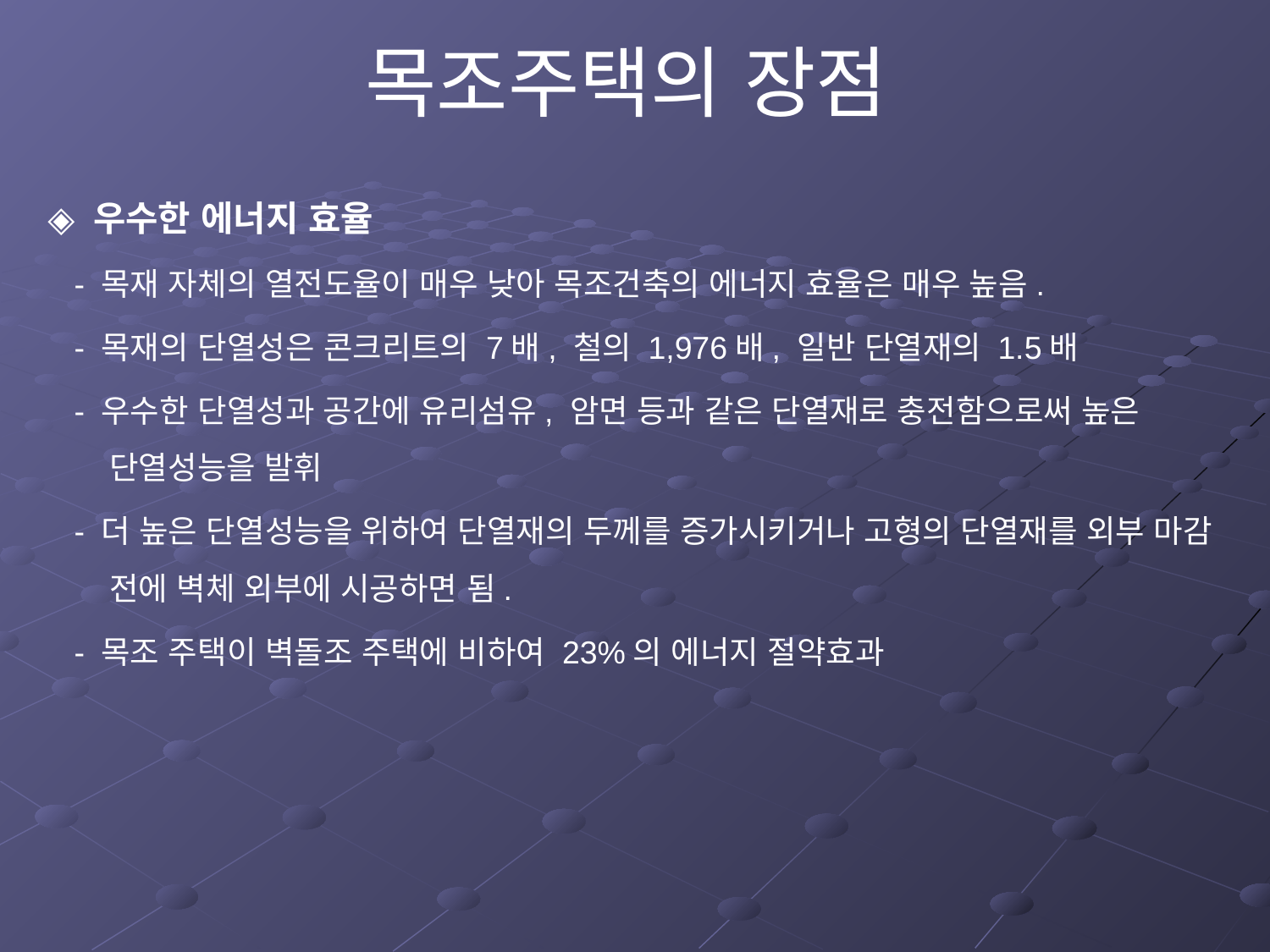

목조주택의 장점
◈ 우수한 에너지 효율
   - 목재 자체의 열전도율이 매우 낮아 목조건축의 에너지 효율은 매우 높음.
   - 목재의 단열성은 콘크리트의 7배, 철의 1,976배, 일반 단열재의 1.5배
   - 우수한 단열성과 공간에 유리섬유, 암면 등과 같은 단열재로 충전함으로써 높은 단열성능을 발휘
   - 더 높은 단열성능을 위하여 단열재의 두께를 증가시키거나 고형의 단열재를 외부 마감 전에 벽체 외부에 시공하면 됨.
   - 목조 주택이 벽돌조 주택에 비하여 23%의 에너지 절약효과